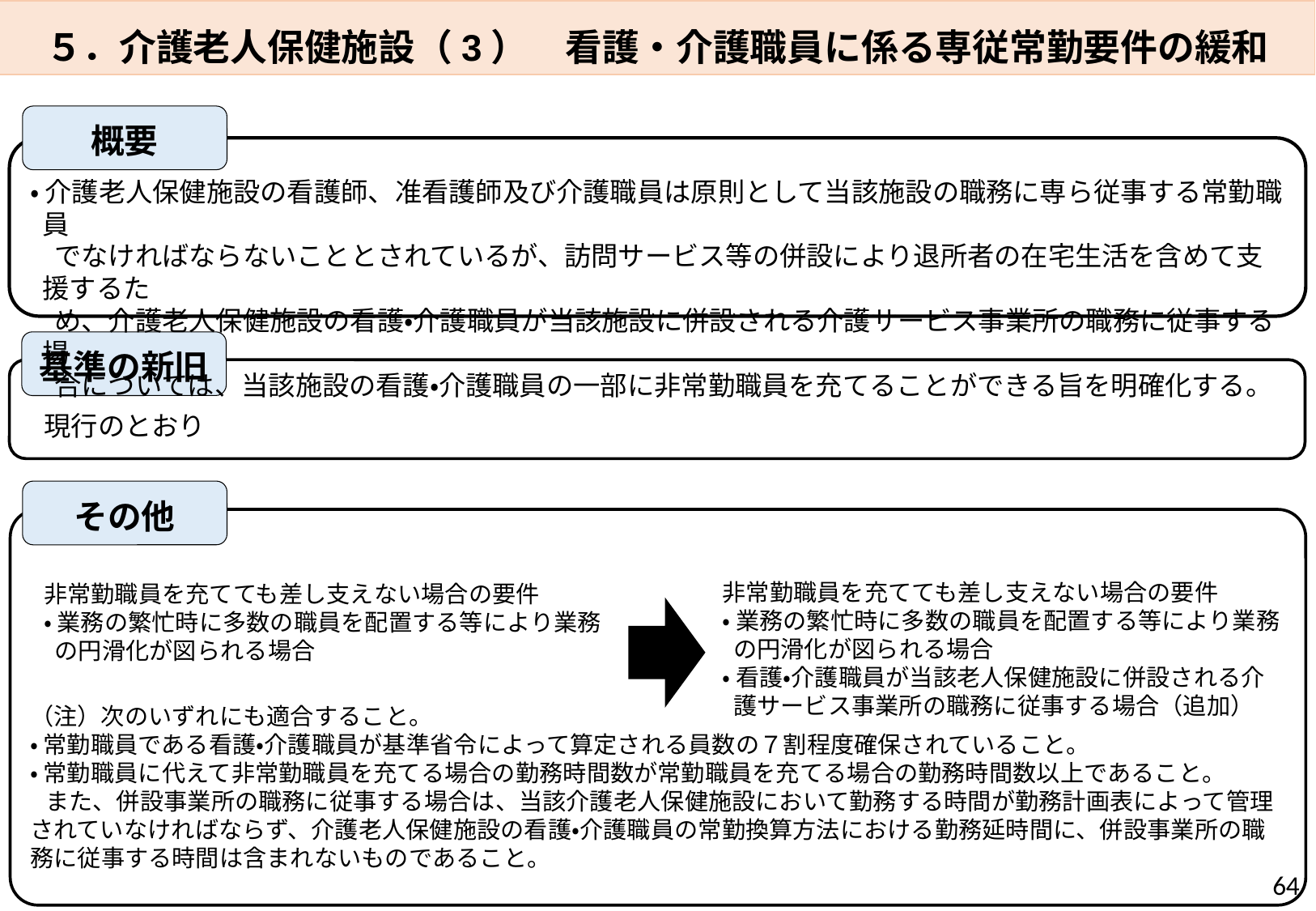

５．介護老人保健施設（3）　看護・介護職員に係る専従常勤要件の緩和
概要

・ 介護老人保健施設の看護師、准看護師及び介護職員は原則として当該施設の職務に専ら従事する常勤職員
   でなければならないこととされているが、訪問サービス等の併設により退所者の在宅生活を含めて支援するた
   め、介護老人保健施設の看護・介護職員が当該施設に併設される介護サービス事業所の職務に従事する場
   合については、当該施設の看護・介護職員の一部に非常勤職員を充てることができる旨を明確化する。

基準の新旧

現行のとおり
その他

（注）次のいずれにも適合すること。
・ 常勤職員である看護・介護職員が基準省令によって算定される員数の７割程度確保されていること。
・ 常勤職員に代えて非常勤職員を充てる場合の勤務時間数が常勤職員を充てる場合の勤務時間数以上であること。
また、併設事業所の職務に従事する場合は、当該介護老人保健施設において勤務する時間が勤務計画表によって管理されていなければならず、介護老人保健施設の看護・介護職員の常勤換算方法における勤務延時間に、併設事業所の職務に従事する時間は含まれないものであること。

非常勤職員を充てても差し支えない場合の要件
・ 業務の繁忙時に多数の職員を配置する等により業務の円滑化が図られる場合
非常勤職員を充てても差し支えない場合の要件
・ 業務の繁忙時に多数の職員を配置する等により業務の円滑化が図られる場合
・ 看護・介護職員が当該老人保健施設に併設される介護サービス事業所の職務に従事する場合（追加）

64